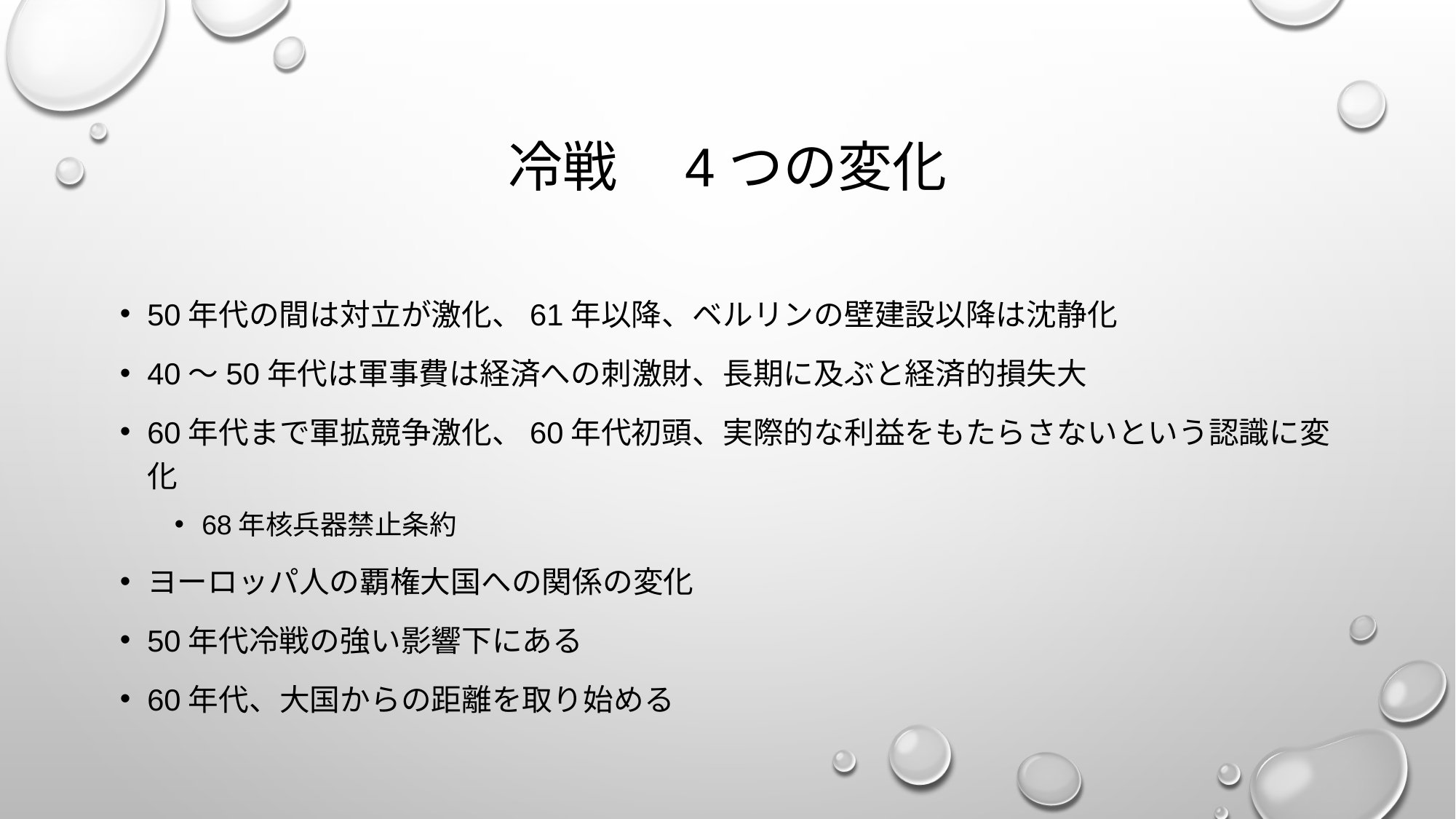

# 冷戦　4つの変化
50年代の間は対立が激化、61年以降、ベルリンの壁建設以降は沈静化
40～50年代は軍事費は経済への刺激財、長期に及ぶと経済的損失大
60年代まで軍拡競争激化、60年代初頭、実際的な利益をもたらさないという認識に変化
68年核兵器禁止条約
ヨーロッパ人の覇権大国への関係の変化
50年代冷戦の強い影響下にある
60年代、大国からの距離を取り始める